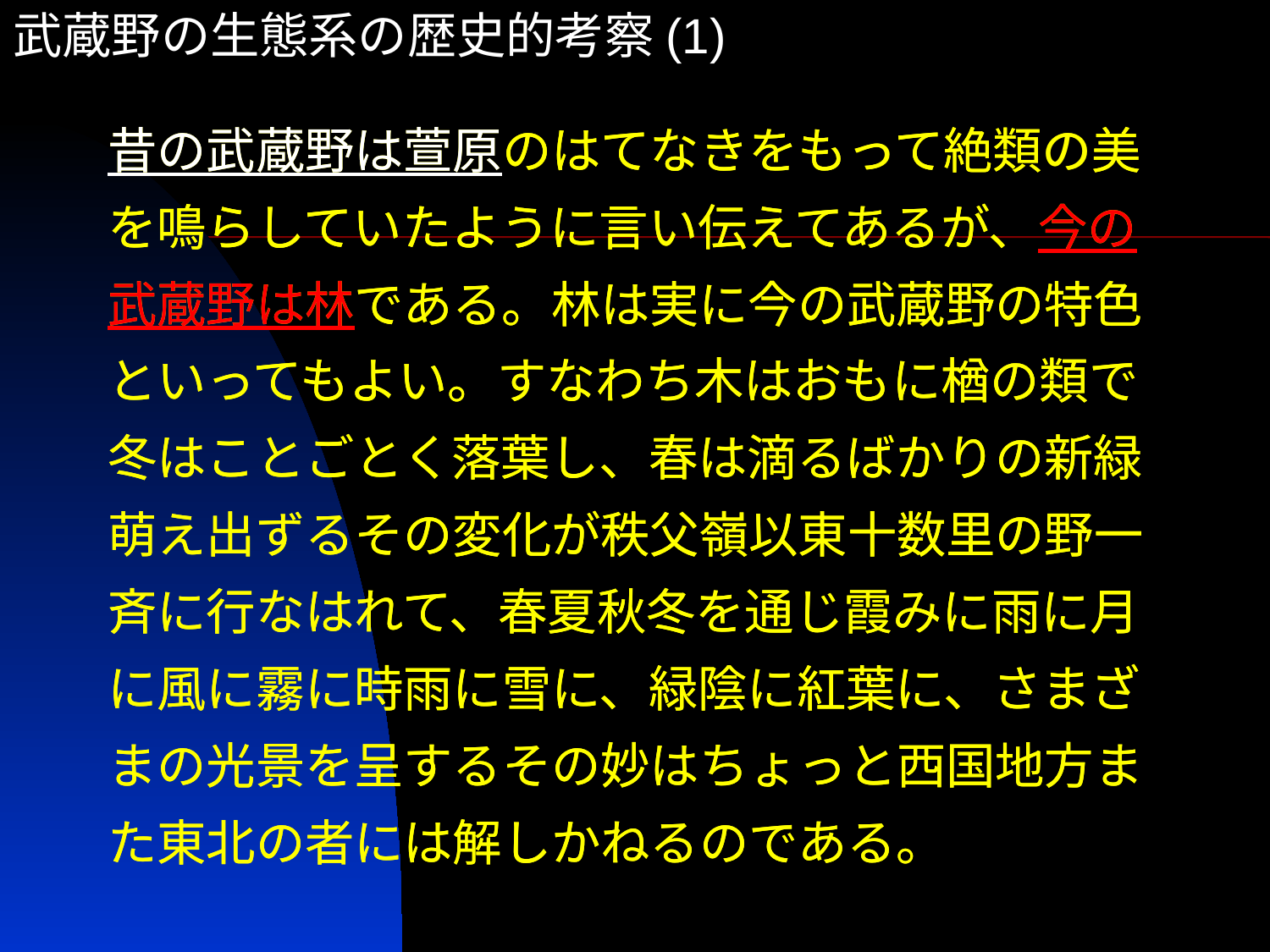

# 武蔵野の生態系の歴史的考察(1)
昔の武蔵野は萱原のはてなきをもって絶類の美を鳴らしていたように言い伝えてあるが、今の武蔵野は林である。林は実に今の武蔵野の特色といってもよい。すなわち木はおもに楢の類で冬はことごとく落葉し、春は滴るばかりの新緑萌え出ずるその変化が秩父嶺以東十数里の野一斉に行なはれて、春夏秋冬を通じ霞みに雨に月に風に霧に時雨に雪に、緑陰に紅葉に、さまざまの光景を呈するその妙はちょっと西国地方また東北の者には解しかねるのである。
昔の武蔵野は萱原のはてなきをもって絶類の美を鳴らしていたように言い伝えてあるが、今の武蔵野は林である。林は実に今の武蔵野の特色といってもよい。すなわち木はおもに楢の類で冬はことごとく落葉し、春は滴るばかりの新緑萌え出ずるその変化が秩父嶺以東十数里の野一斉に行なはれて、春夏秋冬を通じ霞みに雨に月に風に霧に時雨に雪に、緑陰に紅葉に、さまざまの光景を呈するその妙はちょっと西国地方また東北の者には解しかねるのである。